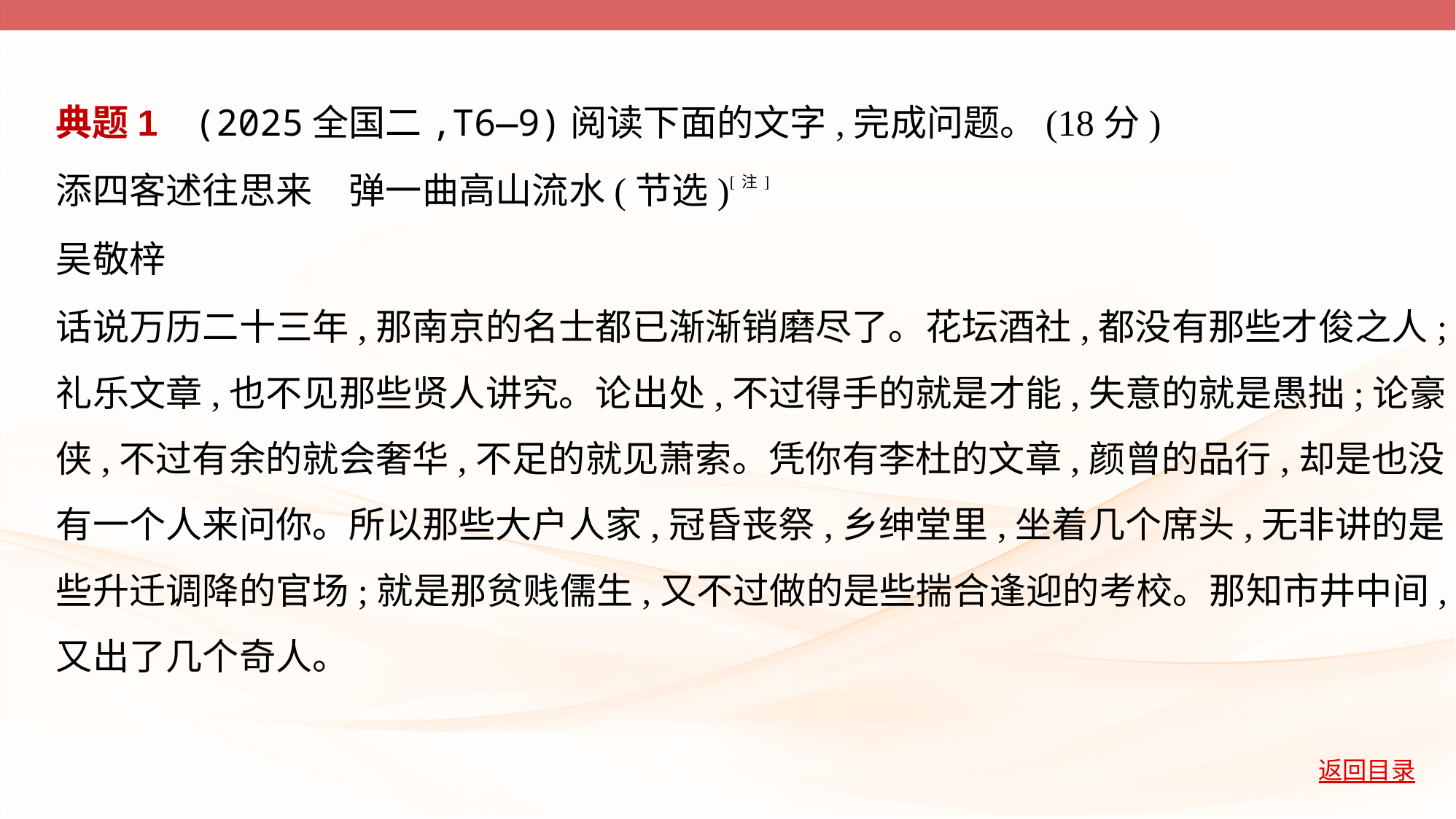

典题1    (2025全国二,T6—9)阅读下面的文字,完成问题。(18分)
添四客述往思来　弹一曲高山流水(节选)[注]
吴敬梓
话说万历二十三年,那南京的名士都已渐渐销磨尽了。花坛酒社,都没有那些才俊之人;
礼乐文章,也不见那些贤人讲究。论出处,不过得手的就是才能,失意的就是愚拙;论豪
侠,不过有余的就会奢华,不足的就见萧索。凭你有李杜的文章,颜曾的品行,却是也没
有一个人来问你。所以那些大户人家,冠昏丧祭,乡绅堂里,坐着几个席头,无非讲的是
些升迁调降的官场;就是那贫贱儒生,又不过做的是些揣合逢迎的考校。那知市井中间,
又出了几个奇人。